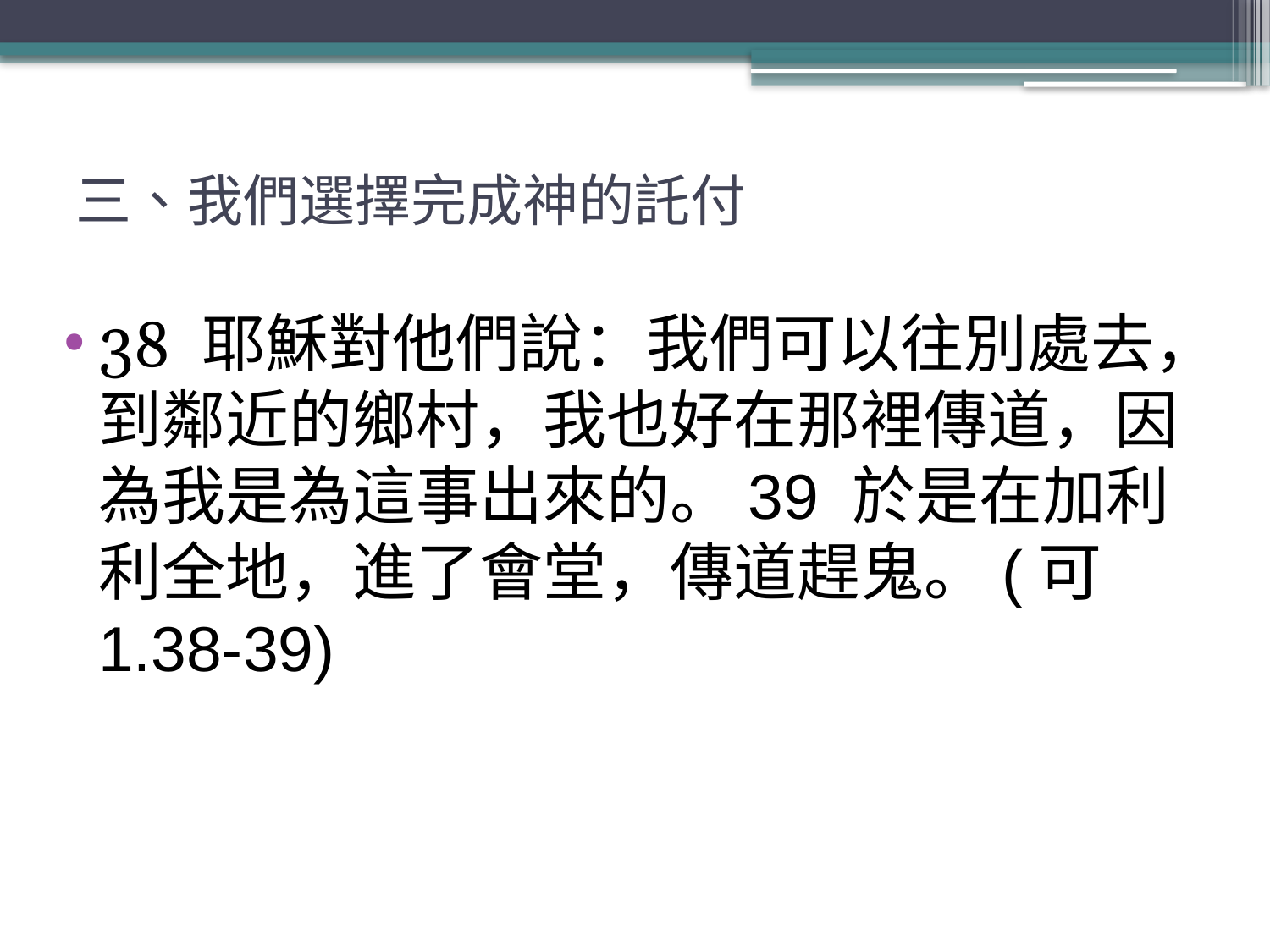

# 三、我們選擇完成神的託付

38 耶穌對他們說：我們可以往別處去，到鄰近的鄉村，我也好在那裡傳道，因為我是為這事出來的。39 於是在加利利全地，進了會堂，傳道趕鬼。(可1.38-39)